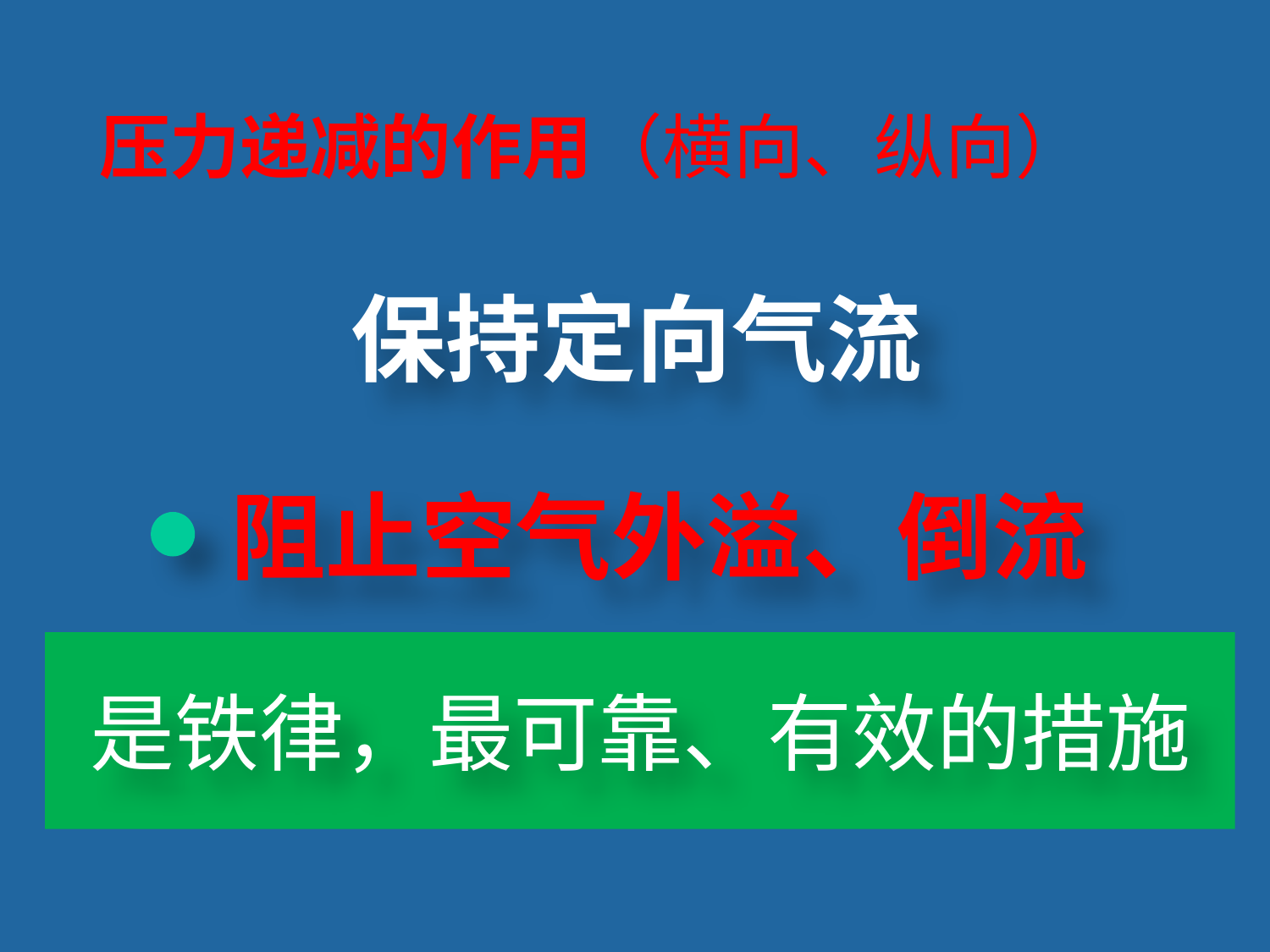

压力递减的作用（横向、纵向）

保持定向气流
阻止空气外溢、倒流

是铁律，最可靠、有效的措施